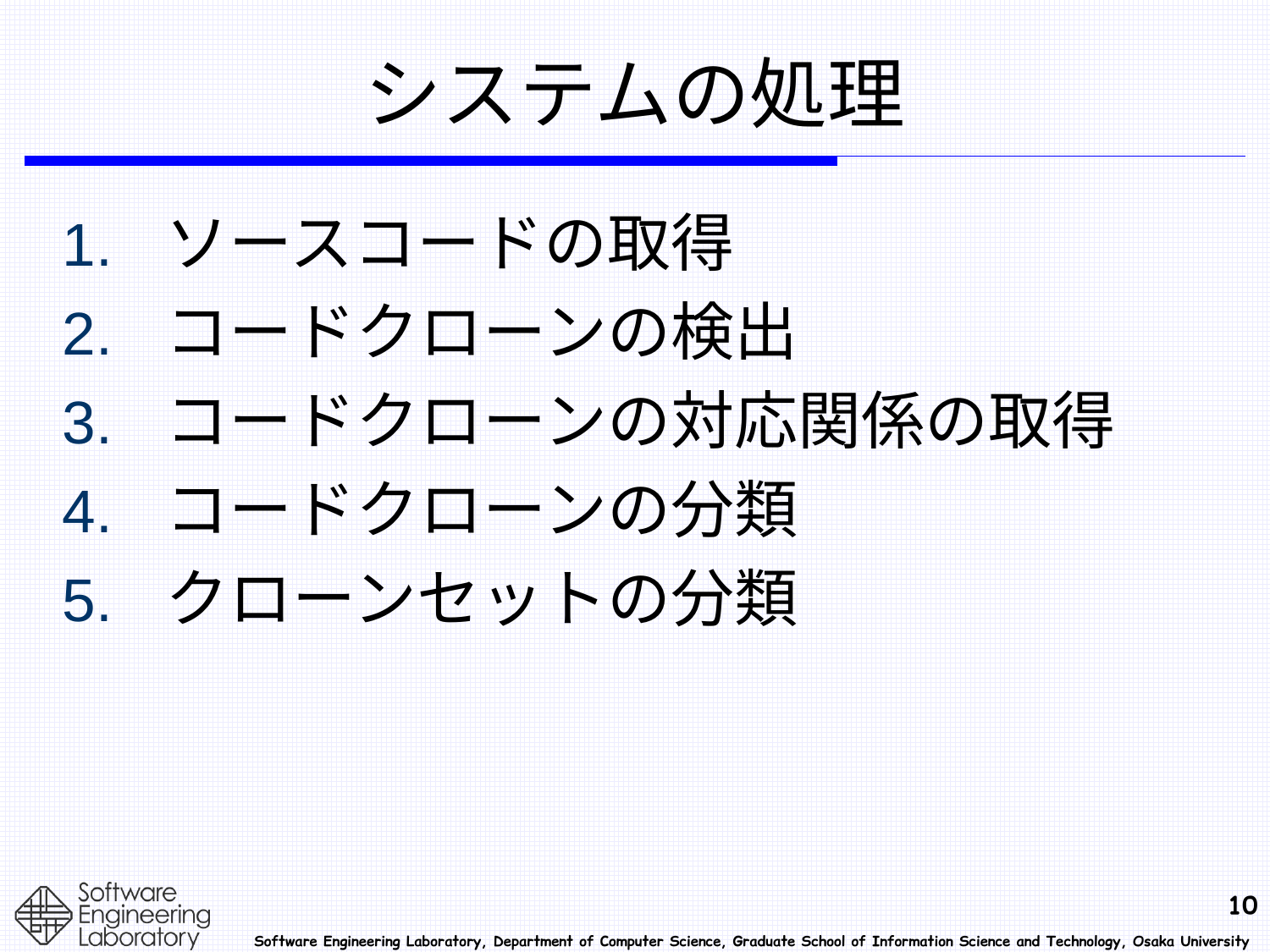

# システムの処理
ソースコードの取得
コードクローンの検出
コードクローンの対応関係の取得
コードクローンの分類
クローンセットの分類